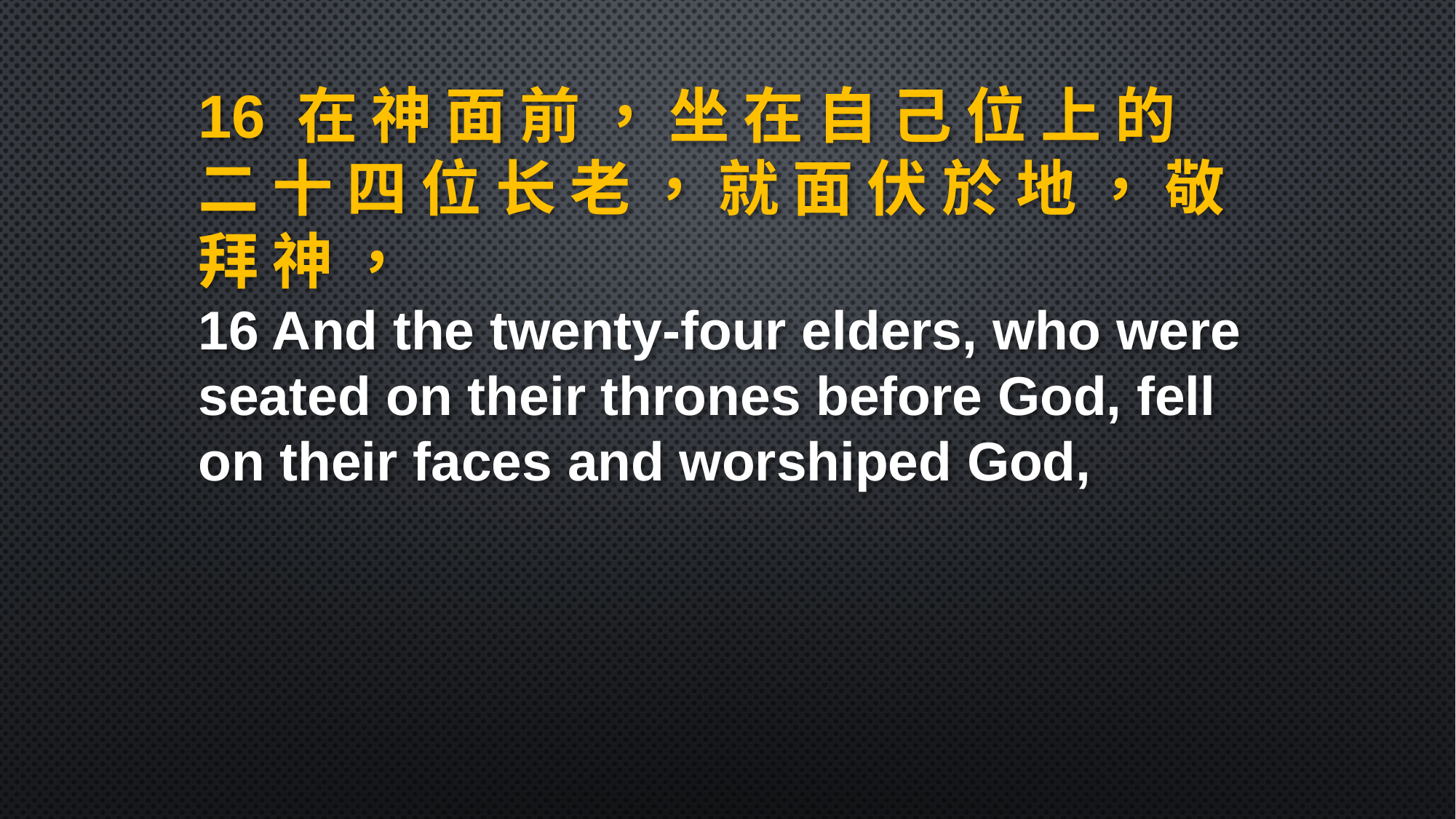

16 在 神 面 前 ， 坐 在 自 己 位 上 的 二 十 四 位 长 老 ， 就 面 伏 於 地 ， 敬 拜 神 ，
16 And the twenty-four elders, who were seated on their thrones before God, fell on their faces and worshiped God,